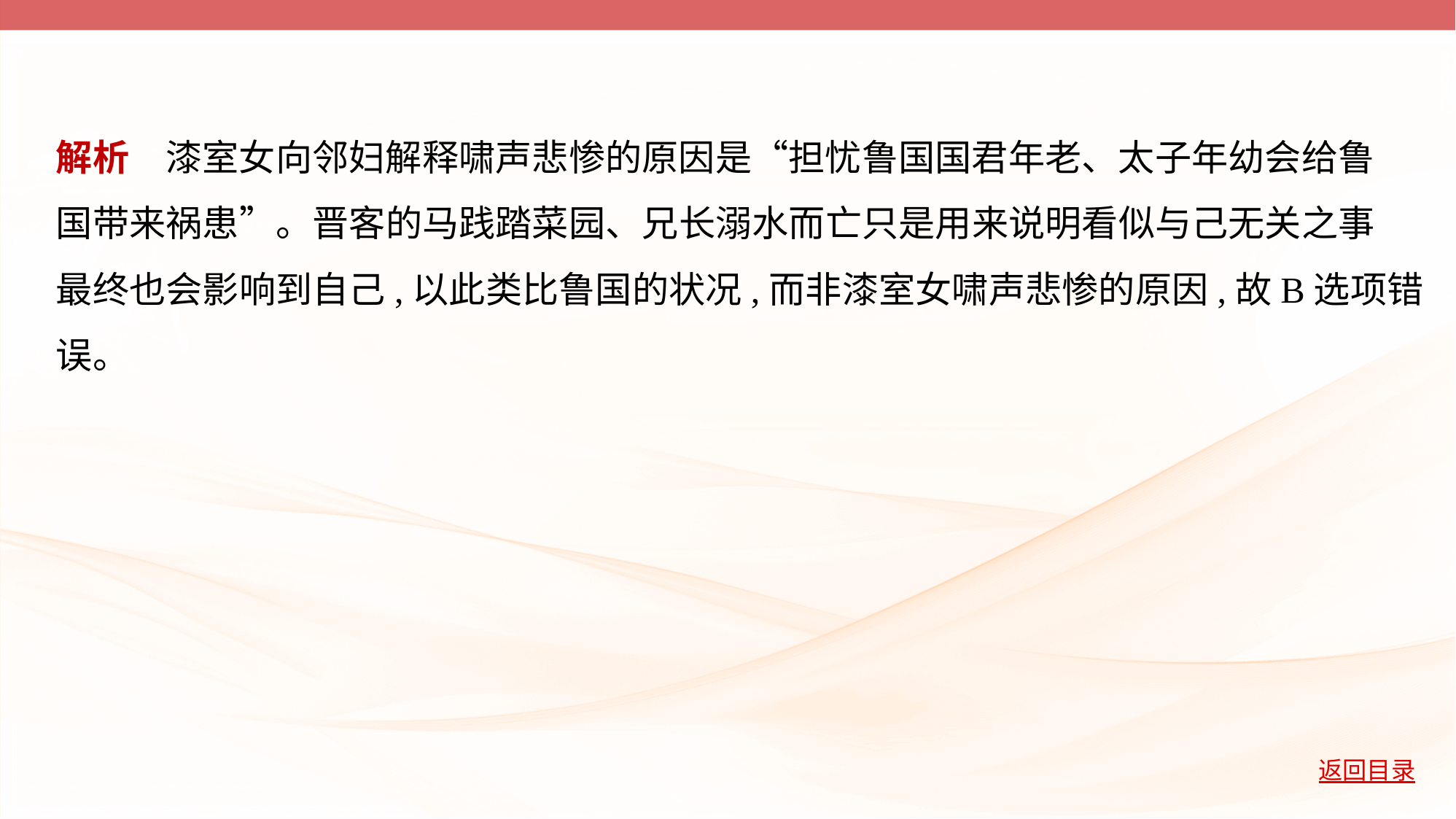

解析　漆室女向邻妇解释啸声悲惨的原因是“担忧鲁国国君年老、太子年幼会给鲁
国带来祸患”。晋客的马践踏菜园、兄长溺水而亡只是用来说明看似与己无关之事
最终也会影响到自己,以此类比鲁国的状况,而非漆室女啸声悲惨的原因,故B选项错
误。